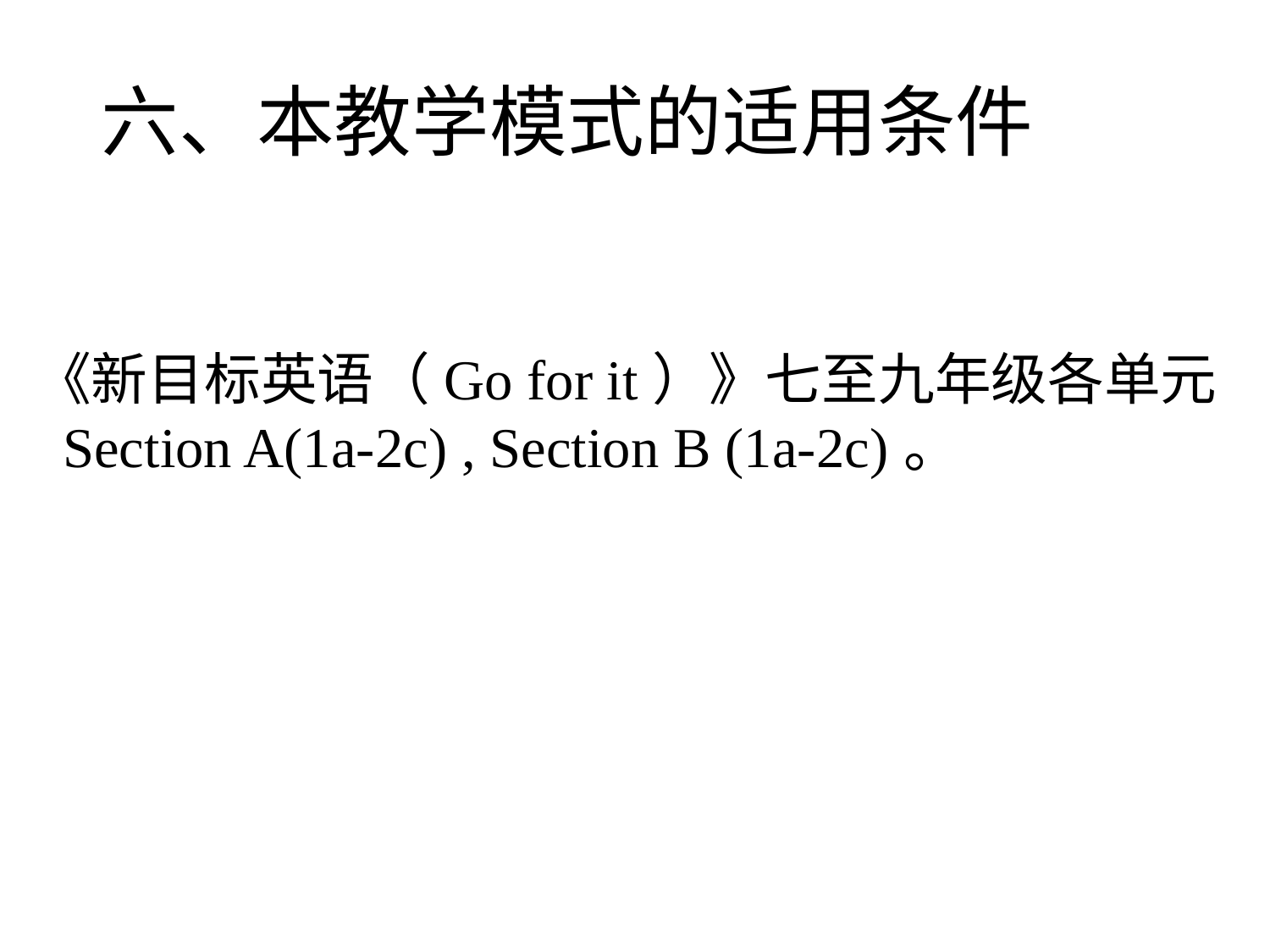

六、本教学模式的适用条件
《新目标英语（Go for it）》七至九年级各单元
  Section A(1a-2c) , Section B (1a-2c)。